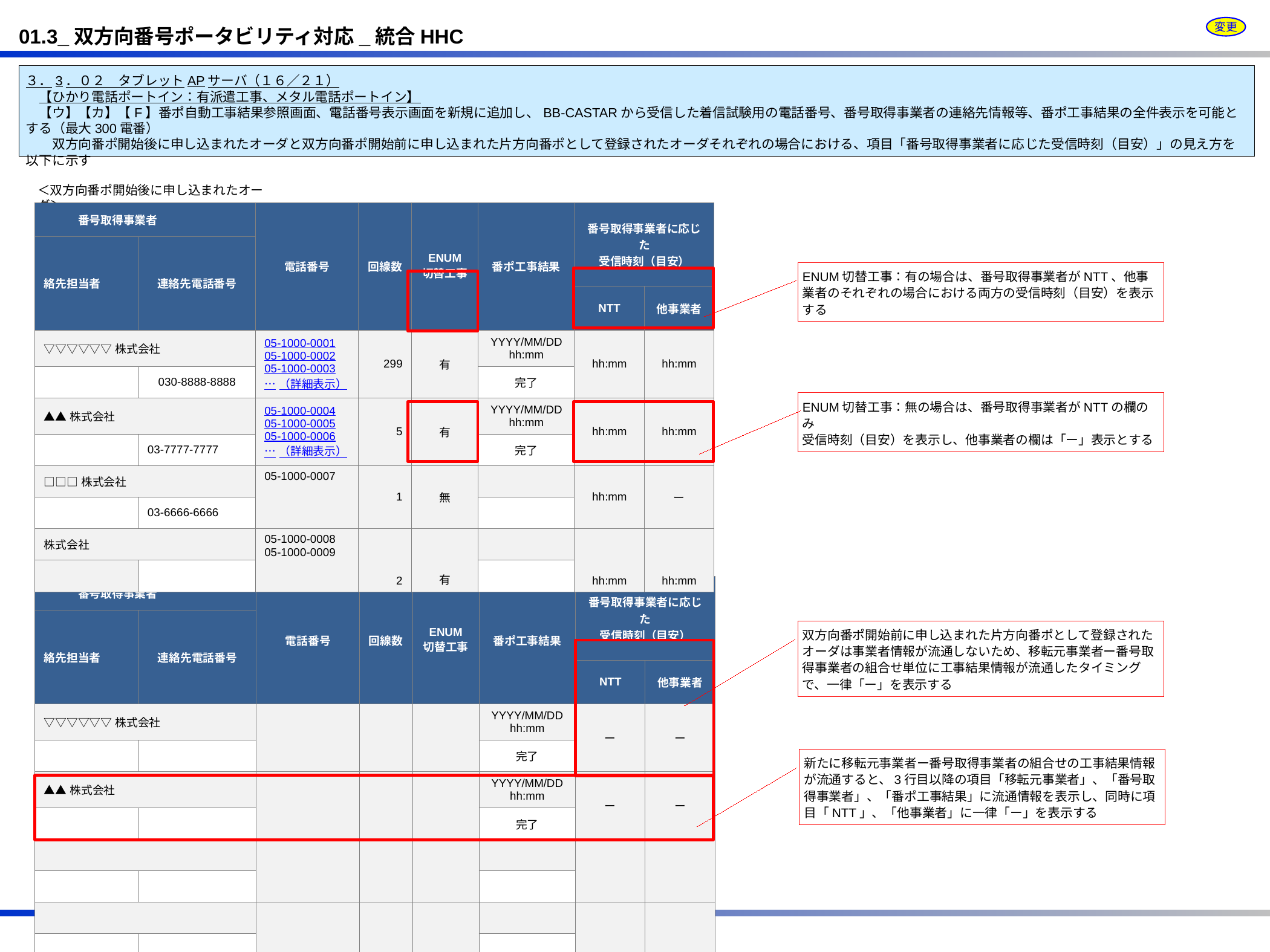

変更
３．3．０２　タブレットAPサーバ（１６／２１）
　【ひかり電話ポートイン：有派遣工事、メタル電話ポートイン】
　【ウ】【カ】【F】番ポ自動工事結果参照画面、電話番号表示画面を新規に追加し、BB-CASTARから受信した着信試験用の電話番号、番号取得事業者の連絡先情報等、番ポ工事結果の全件表示を可能とする（最大300電番）
　　双方向番ポ開始後に申し込まれたオーダと双方向番ポ開始前に申し込まれた片方向番ポとして登録されたオーダそれぞれの場合における、項目「番号取得事業者に応じた受信時刻（目安）」の見え方を以下に示す
＜双方向番ポ開始後に申し込まれたオーダ＞
| 番号取得事業者 |  | 電話番号 | 回線数 | ENUM 切替工事 | 番ポ工事結果 | 番号取得事業者に応じた 受信時刻（目安） |  |
| --- | --- | --- | --- | --- | --- | --- | --- |
| 絡先担当者 | 連絡先電話番号 |  |  |  |  |  |  |
|  |  |  |  |  |  | NTT | 他事業者 |
| ▽▽▽▽▽▽株式会社 |  | 05-1000-0001 05-1000-0002 05-1000-0003 …（詳細表示） | 299 | 有 | YYYY/MM/DD hh:mm | hh:mm | hh:mm |
|  | 030-8888-8888 |  |  |  | 完了 |  |  |
| ▲▲株式会社 |  | 05-1000-0004 05-1000-0005 05-1000-0006 …（詳細表示） | 5 | 有 | YYYY/MM/DD hh:mm | hh:mm | hh:mm |
|  | 03-7777-7777 |  |  |  | 完了 |  |  |
| □□□株式会社 |  | 05-1000-0007 | 1 | 無 |  | hh:mm | ー |
|  | 03-6666-6666 |  |  |  |  |  |  |
| 株式会社 |  | 05-1000-0008 05-1000-0009 | 2 | 有 |  | hh:mm | hh:mm |
|  |  |  |  |  |  |  |  |

ENUM切替工事：有の場合は、番号取得事業者がNTT、他事業者のそれぞれの場合における両方の受信時刻（目安）を表示する

ENUM切替工事：無の場合は、番号取得事業者がNTTの欄のみ
受信時刻（目安）を表示し、他事業者の欄は「ー」表示とする
＜双方向番ポ開始前に申し込まれた片方向番ポとして登録されたオーダ＞
| 番号取得事業者 |  | 電話番号 | 回線数 | ENUM 切替工事 | 番ポ工事結果 | 番号取得事業者に応じた 受信時刻（目安） |  |
| --- | --- | --- | --- | --- | --- | --- | --- |
| 絡先担当者 | 連絡先電話番号 |  |  |  |  |  |  |
|  |  |  |  |  |  | NTT | 他事業者 |
| ▽▽▽▽▽▽株式会社 |  |  |  |  | YYYY/MM/DD hh:mm | ー | ー |
|  |  |  |  |  | 完了 |  |  |
| ▲▲株式会社 |  |  |  |  | YYYY/MM/DD hh:mm | ー | ー |
|  |  |  |  |  | 完了 |  |  |
|  |  |  |  |  |  |  |  |
|  |  |  |  |  |  |  |  |
|  |  |  |  |  |  |  |  |
|  |  |  |  |  |  |  |  |
双方向番ポ開始前に申し込まれた片方向番ポとして登録されたオーダは事業者情報が流通しないため、移転元事業者ー番号取得事業者の組合せ単位に工事結果情報が流通したタイミングで、一律「ー」を表示する

新たに移転元事業者ー番号取得事業者の組合せの工事結果情報が流通すると、3行目以降の項目「移転元事業者」、「番号取得事業者」、「番ポ工事結果」に流通情報を表示し、同時に項目「NTT」、「他事業者」に一律「ー」を表示する

01.3-19